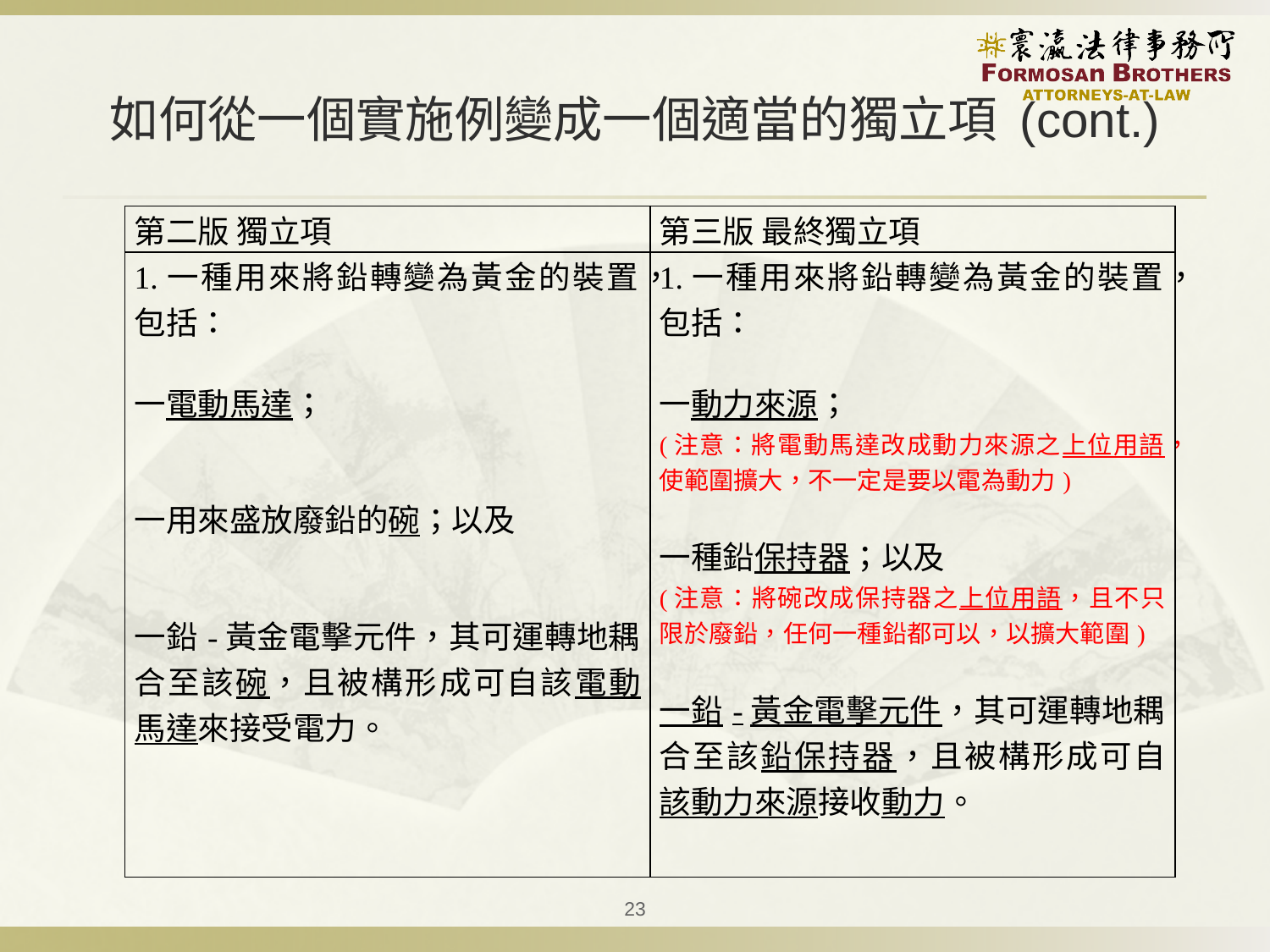

# 如何從一個實施例變成一個適當的獨立項 (cont.)
| 第二版 獨立項 | 第三版 最終獨立項 |
| --- | --- |
| 1.一種用來將鉛轉變為黃金的裝置，包括：   一電動馬達；     一用來盛放廢鉛的碗；以及     一鉛-黃金電擊元件，其可運轉地耦合至該碗，且被構形成可自該電動馬達來接受電力。 | 1.一種用來將鉛轉變為黃金的裝置，包括：   一動力來源； (注意：將電動馬達改成動力來源之上位用語，使範圍擴大，不一定是要以電為動力)   一種鉛保持器；以及 (注意：將碗改成保持器之上位用語，且不只限於廢鉛，任何一種鉛都可以，以擴大範圍)   一鉛-黃金電擊元件，其可運轉地耦合至該鉛保持器，且被構形成可自該動力來源接收動力。 |
23